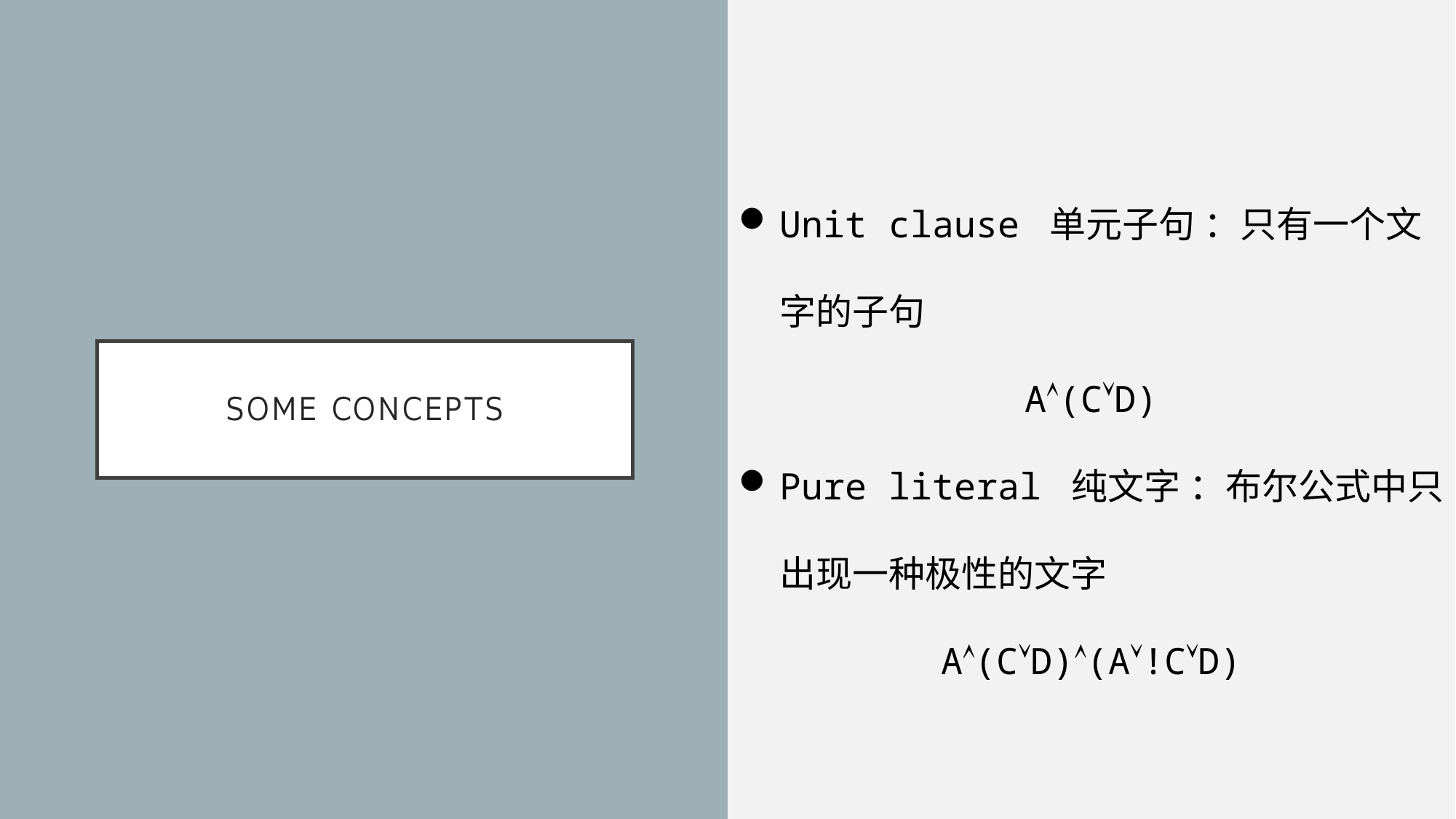

Unit clause 单元子句 ：只有一个文字的子句
A∧(C∨D)
Pure literal 纯文字 ：布尔公式中只出现一种极性的文字
A∧(C∨D)∧(A∨!C∨D)
# SOME CONCEPTs